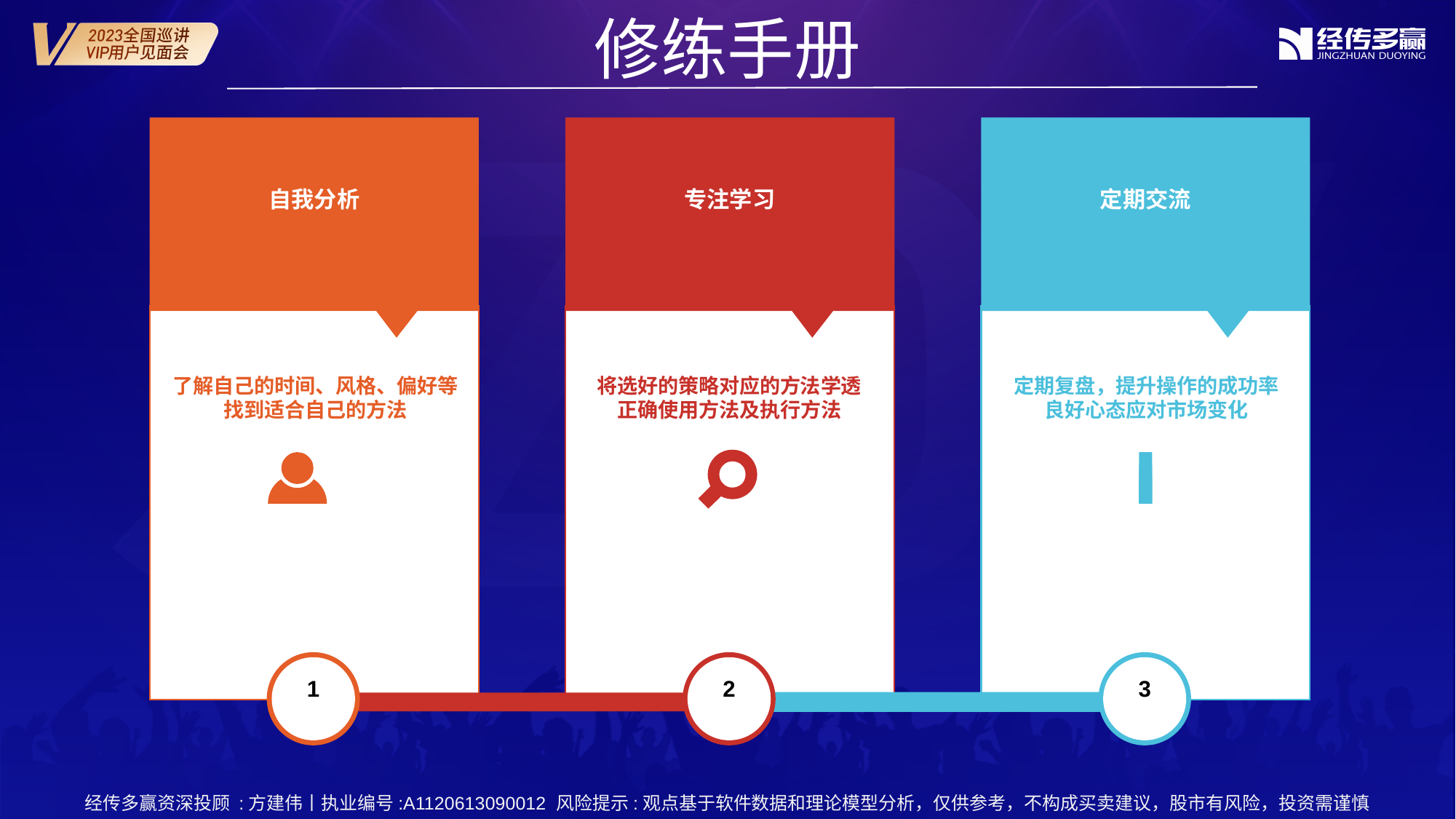

修练手册

自我分析
专注学习
定期交流

将选好的策略对应的方法学透
正确使用方法及执行方法
定期复盘，提升操作的成功率
良好心态应对市场变化
了解自己的时间、风格、偏好等找到适合自己的方法

1

2

3